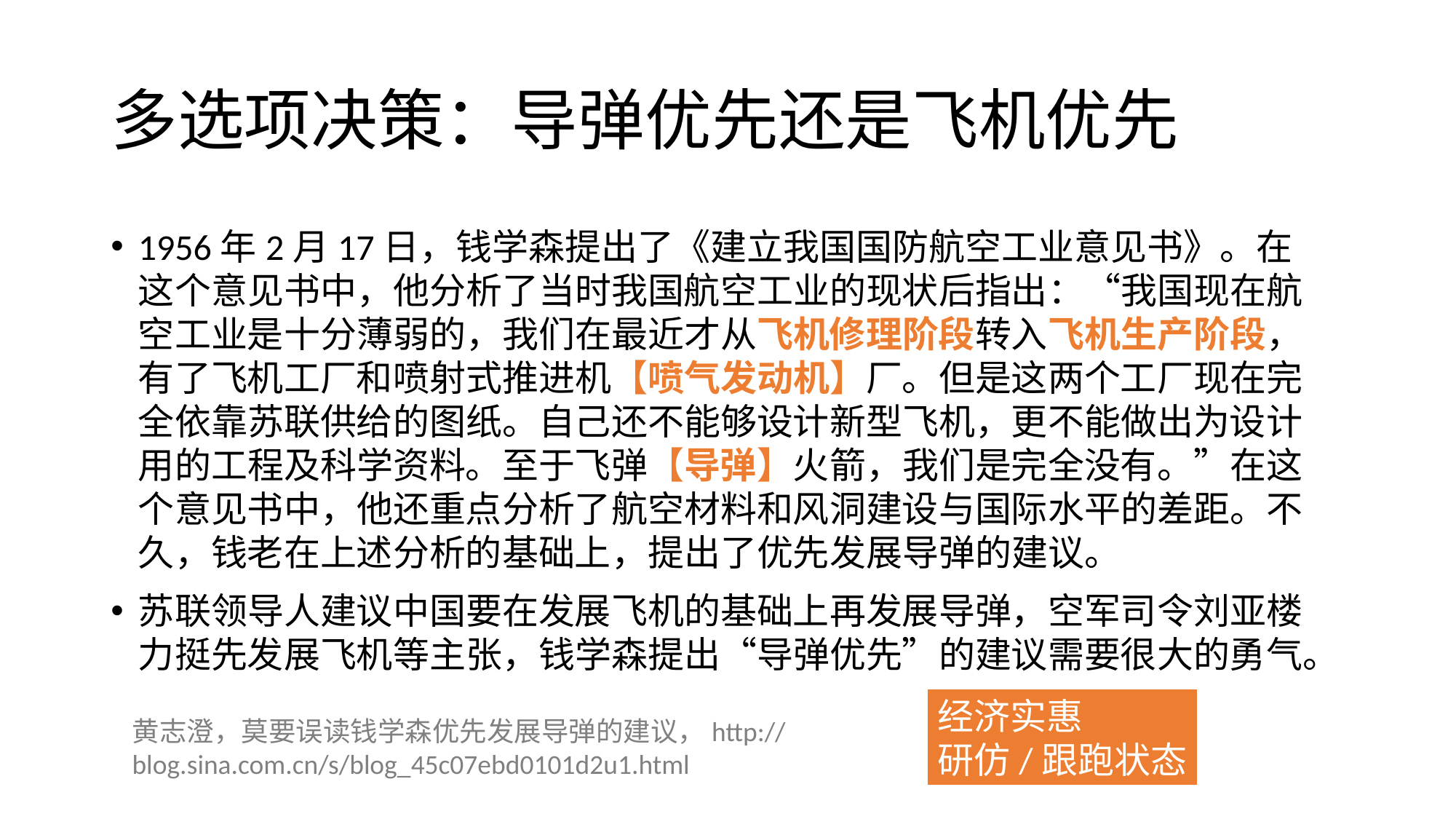

# 多选项决策：导弹优先还是飞机优先
1956年2月17日，钱学森提出了《建立我国国防航空工业意见书》。在这个意见书中，他分析了当时我国航空工业的现状后指出：“我国现在航空工业是十分薄弱的，我们在最近才从飞机修理阶段转入飞机生产阶段，有了飞机工厂和喷射式推进机【喷气发动机】厂。但是这两个工厂现在完全依靠苏联供给的图纸。自己还不能够设计新型飞机，更不能做出为设计用的工程及科学资料。至于飞弹【导弹】火箭，我们是完全没有。”在这个意见书中，他还重点分析了航空材料和风洞建设与国际水平的差距。不久，钱老在上述分析的基础上，提出了优先发展导弹的建议。
苏联领导人建议中国要在发展飞机的基础上再发展导弹，空军司令刘亚楼力挺先发展飞机等主张，钱学森提出“导弹优先”的建议需要很大的勇气。
经济实惠
研仿/跟跑状态
黄志澄，莫要误读钱学森优先发展导弹的建议，http://blog.sina.com.cn/s/blog_45c07ebd0101d2u1.html